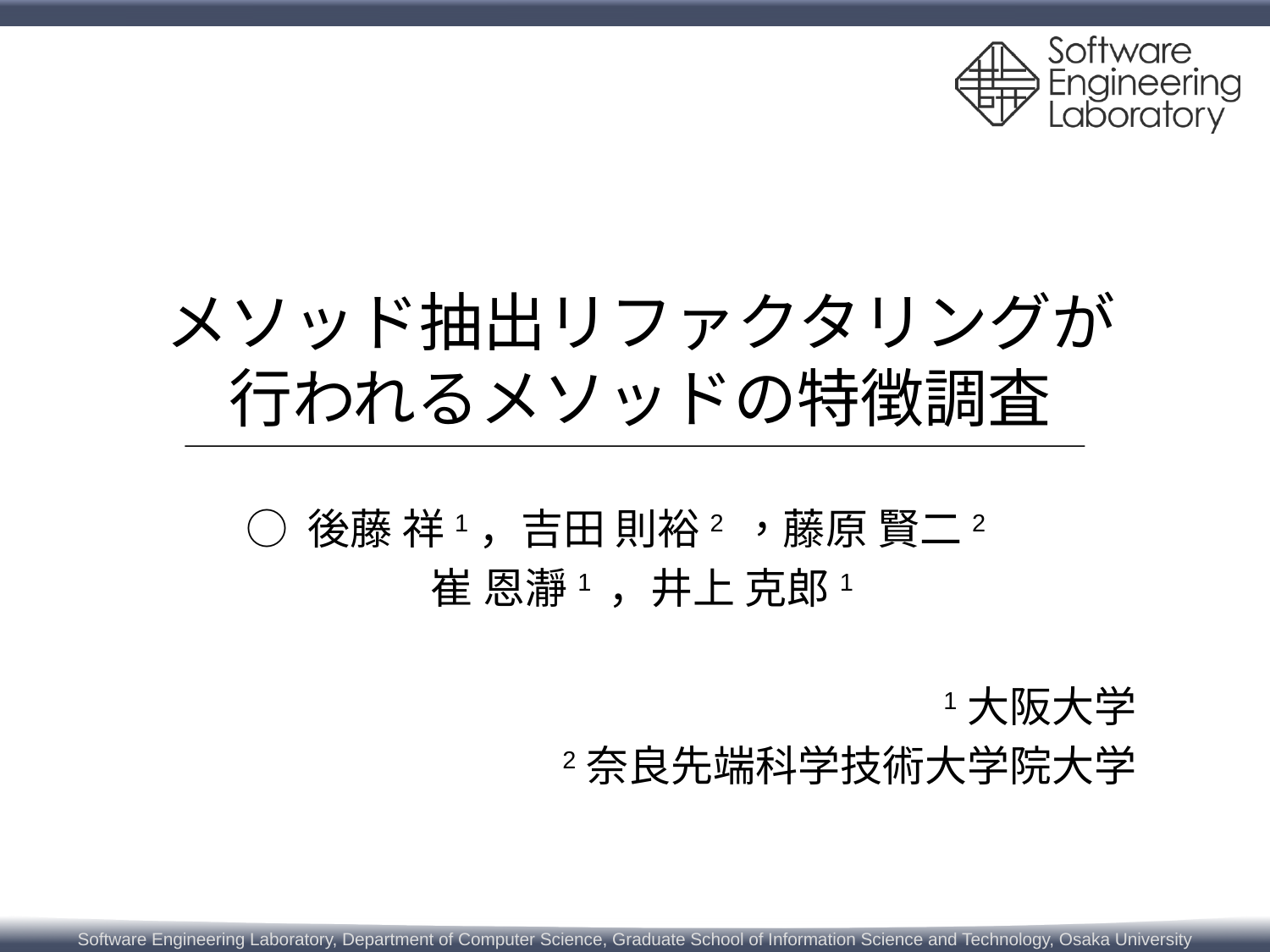

# メソッド抽出リファクタリングが 行われるメソッドの特徴調査
○ 後藤 祥1，吉田 則裕2 ，藤原 賢二2
崔 恩瀞1 ，井上 克郎1

1大阪大学
2奈良先端科学技術大学院大学